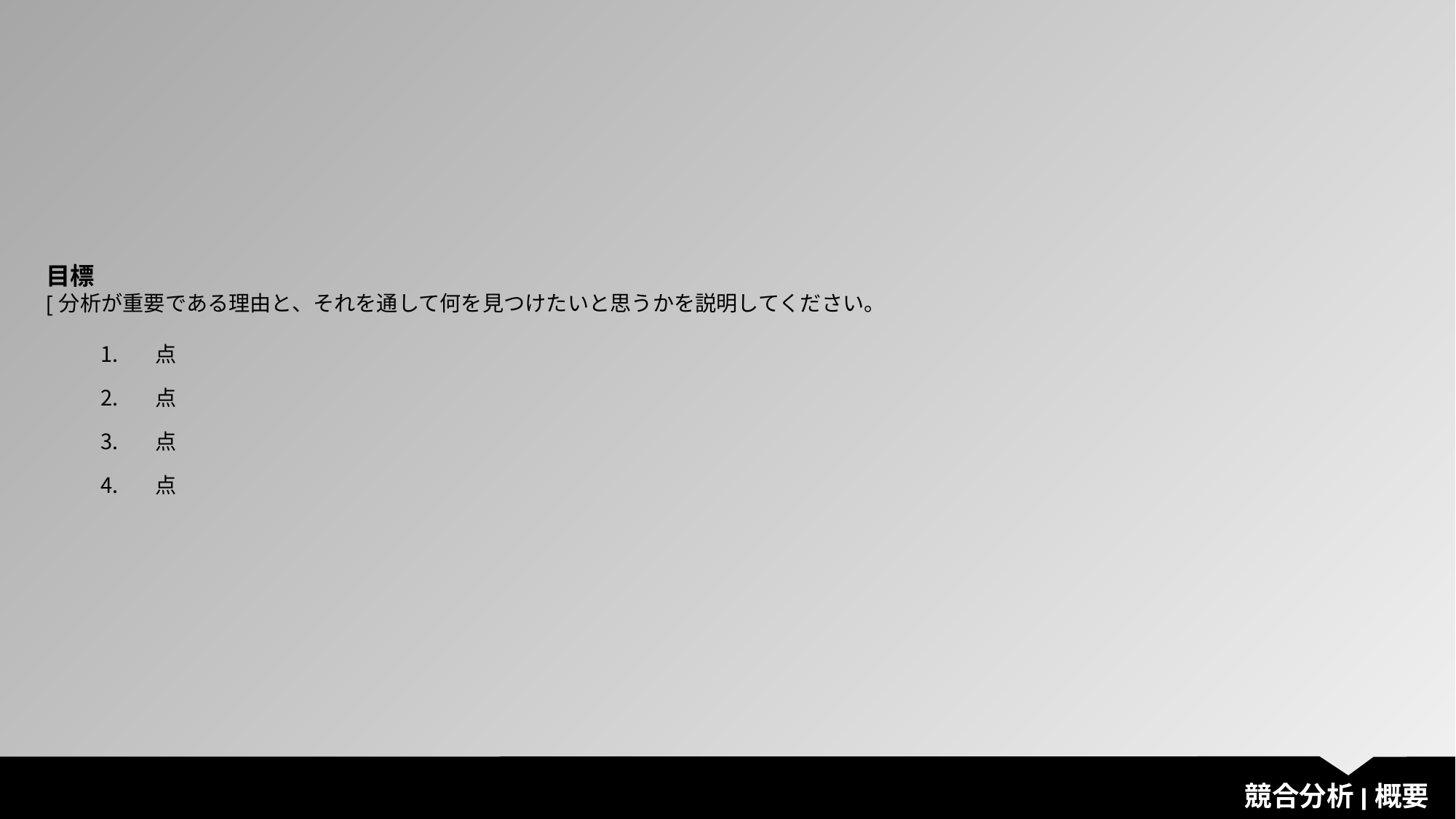

目標
[分析が重要である理由と、それを通して何を見つけたいと思うかを説明してください。

点
点
点
点

競合分析|概要